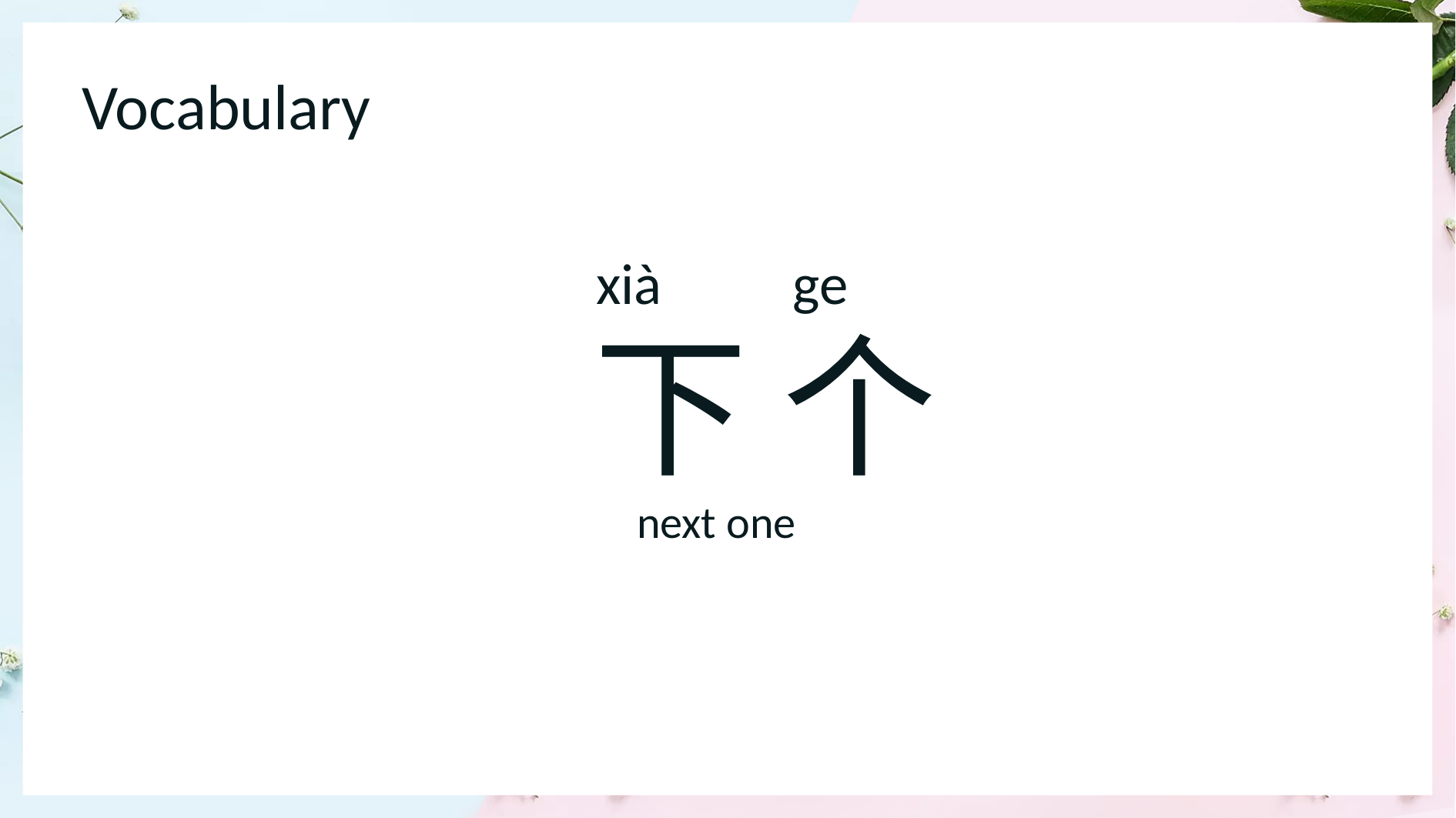

Vocabulary
           xià          ge
  下 个
1
          next one